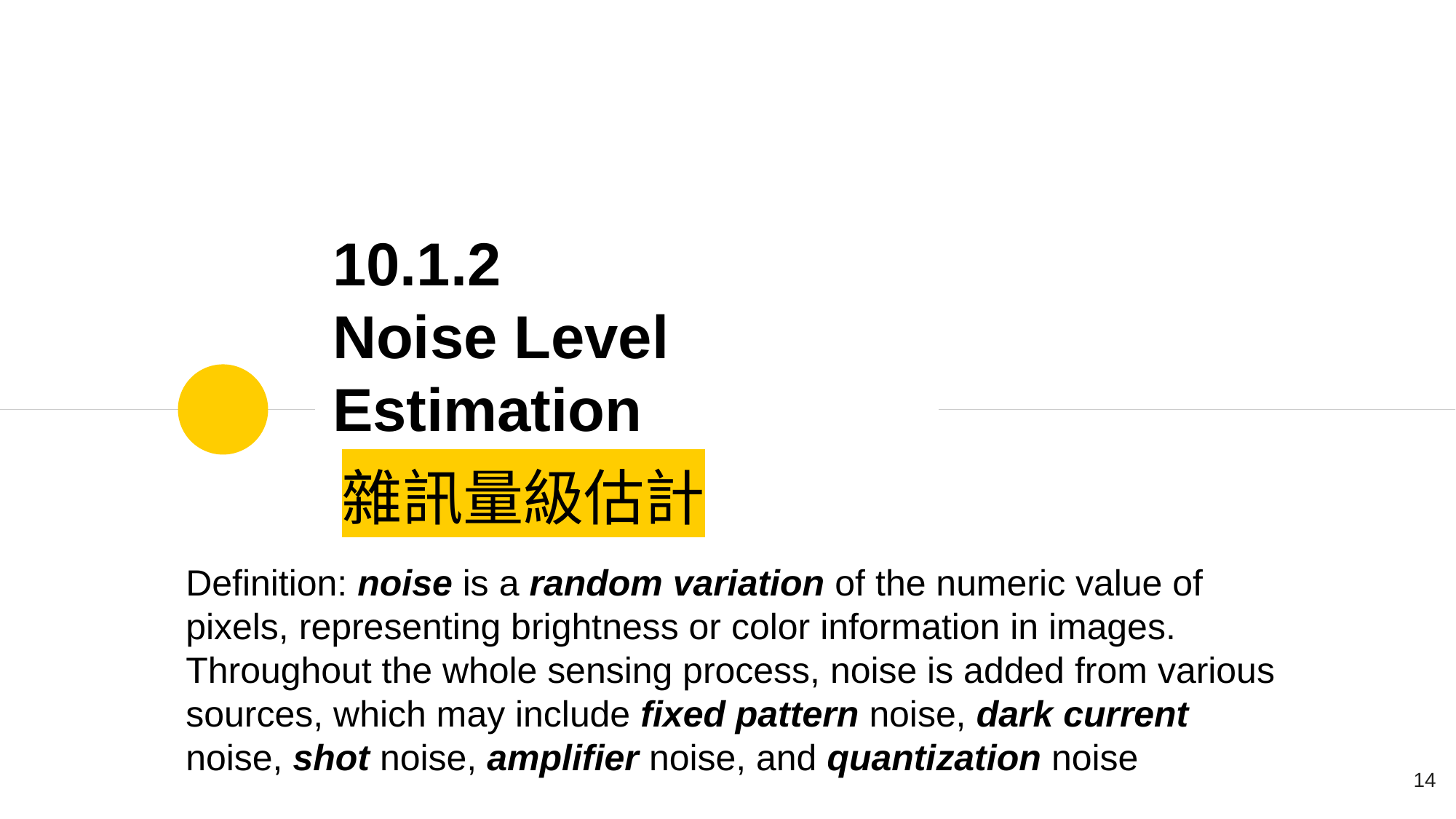

# 10.1.2 Noise Level Estimation
雜訊量級估計
Definition: noise is a random variation of the numeric value of pixels, representing brightness or color information in images.
Throughout the whole sensing process, noise is added from various sources, which may include fixed pattern noise, dark current noise, shot noise, amplifier noise, and quantization noise
14